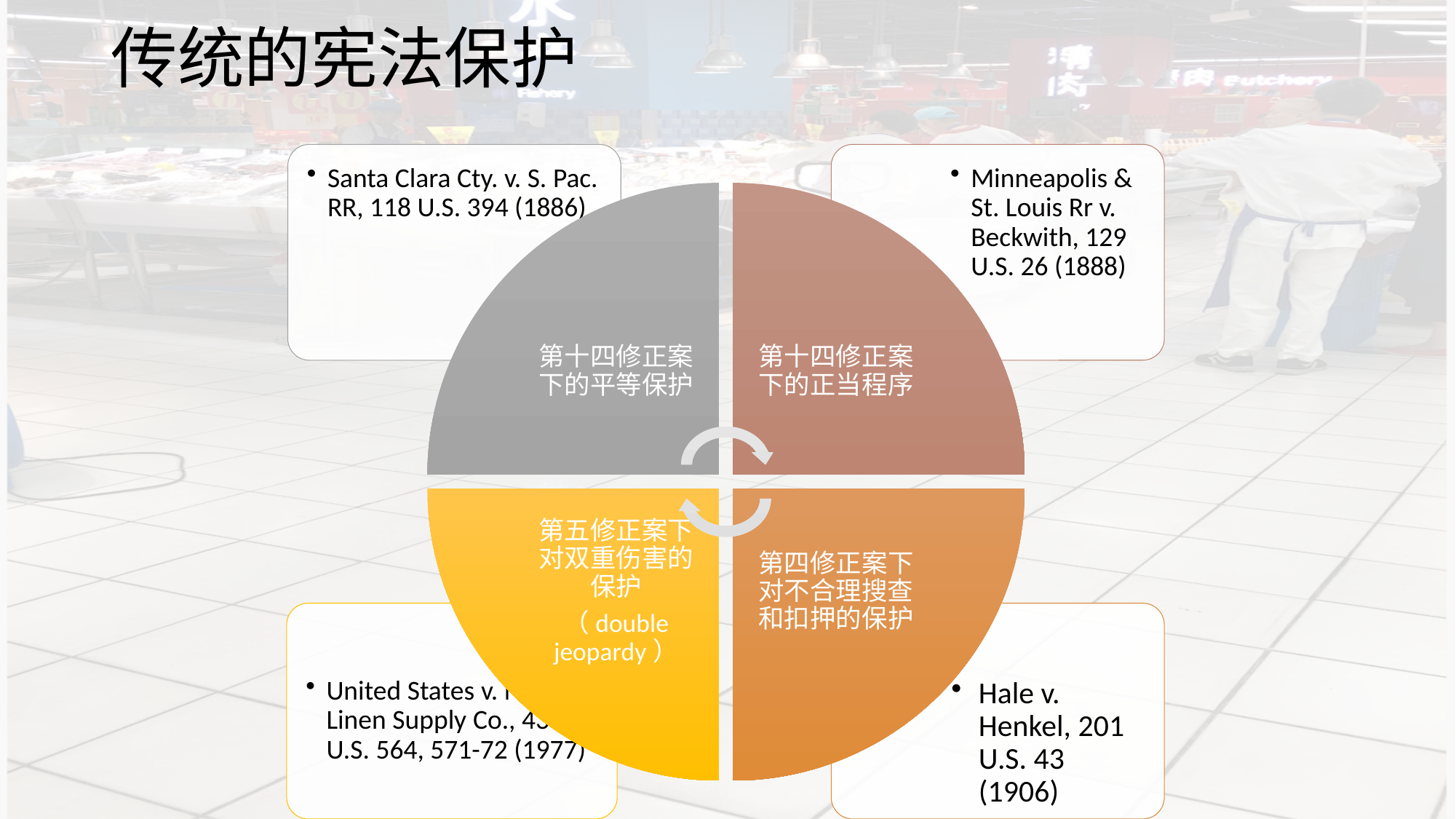

# 传统的宪法保护
Hale v. Henkel, 201 U.S. 43 (1906)
United States v. Martin Linen Supply Co., 430 U.S. 564, 571-72 (1977)
Minneapolis & St. Louis Rr v. Beckwith, 129 U.S. 26 (1888)
Santa Clara Cty. v. S. Pac. RR, 118 U.S. 394 (1886)
第十四修正案下的平等保护
第十四修正案下的正当程序
第四修正案下对不合理搜查和扣押的保护
第五修正案下对双重伤害的保护
（double jeopardy）